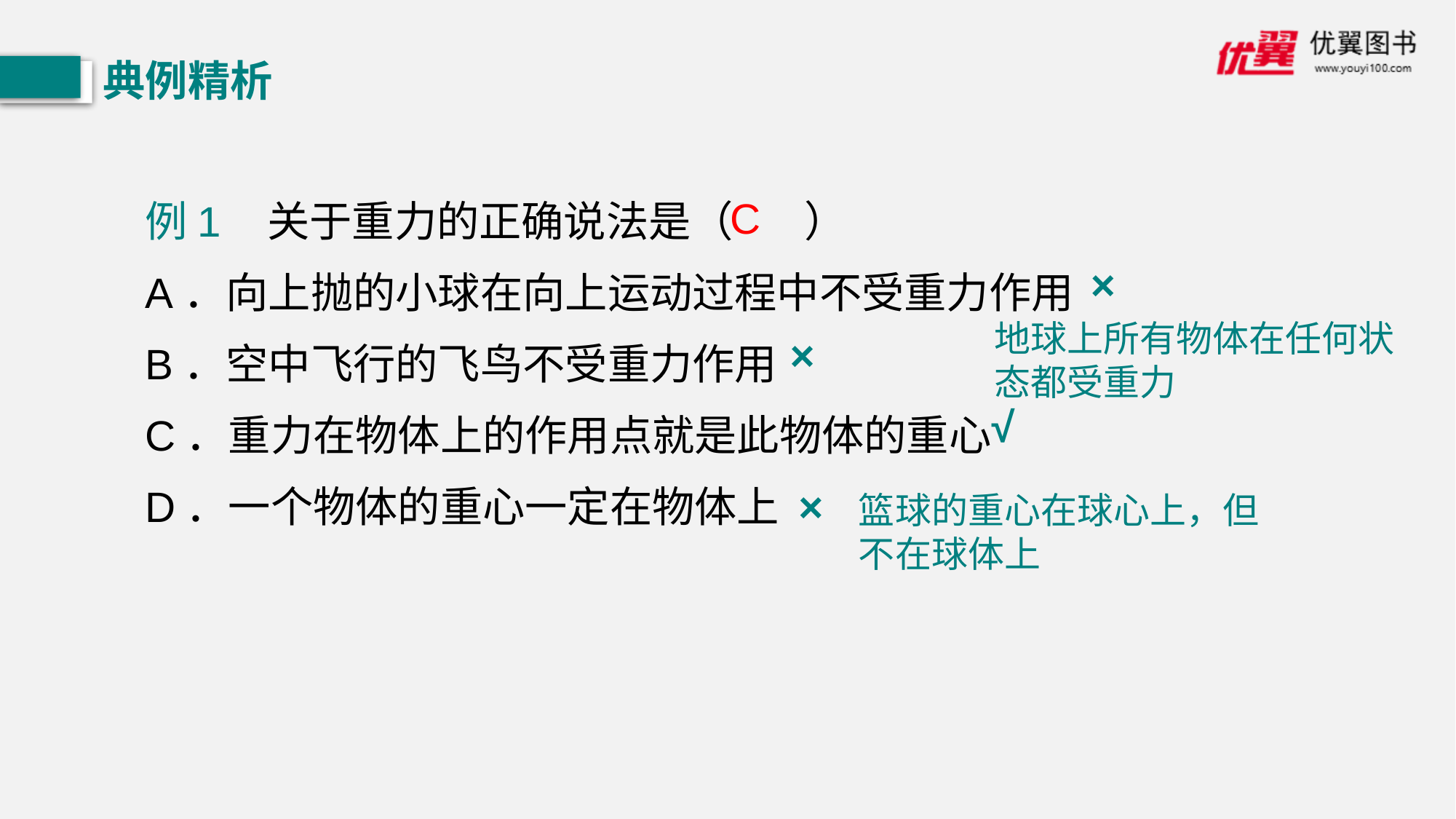

典例精析

例1   关于重力的正确说法是（   　）
A．向上抛的小球在向上运动过程中不受重力作用
B．空中飞行的飞鸟不受重力作用
C．重力在物体上的作用点就是此物体的重心
D．一个物体的重心一定在物体上
C
×
地球上所有物体在任何状态都受重力
×
√
×
篮球的重心在球心上，但不在球体上